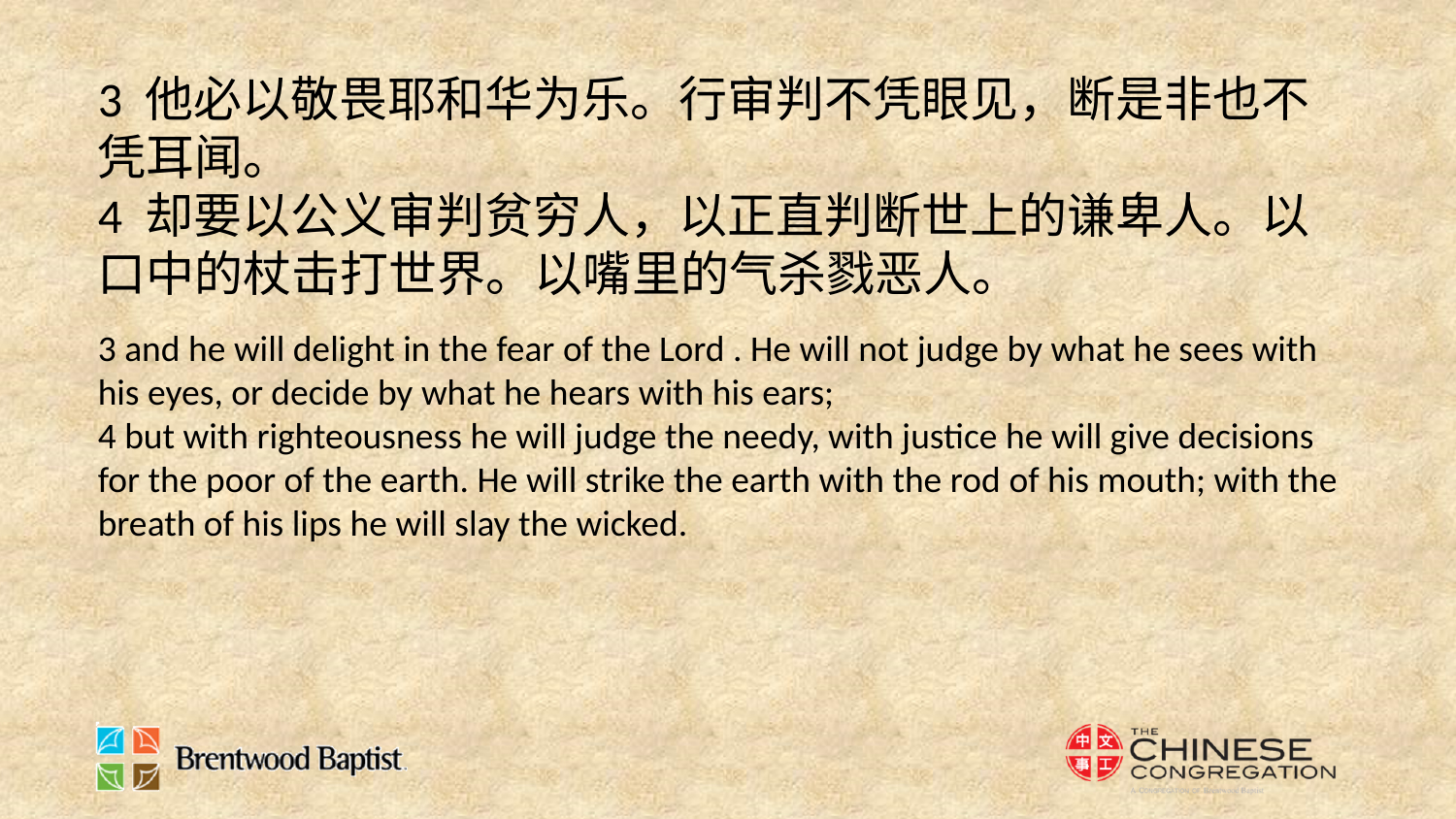

3 他必以敬畏耶和华为乐。行审判不凭眼见，断是非也不凭耳闻。
4 却要以公义审判贫穷人，以正直判断世上的谦卑人。以口中的杖击打世界。以嘴里的气杀戮恶人。

3 and he will delight in the fear of the Lord . He will not judge by what he sees with his eyes, or decide by what he hears with his ears;
4 but with righteousness he will judge the needy, with justice he will give decisions for the poor of the earth. He will strike the earth with the rod of his mouth; with the breath of his lips he will slay the wicked.